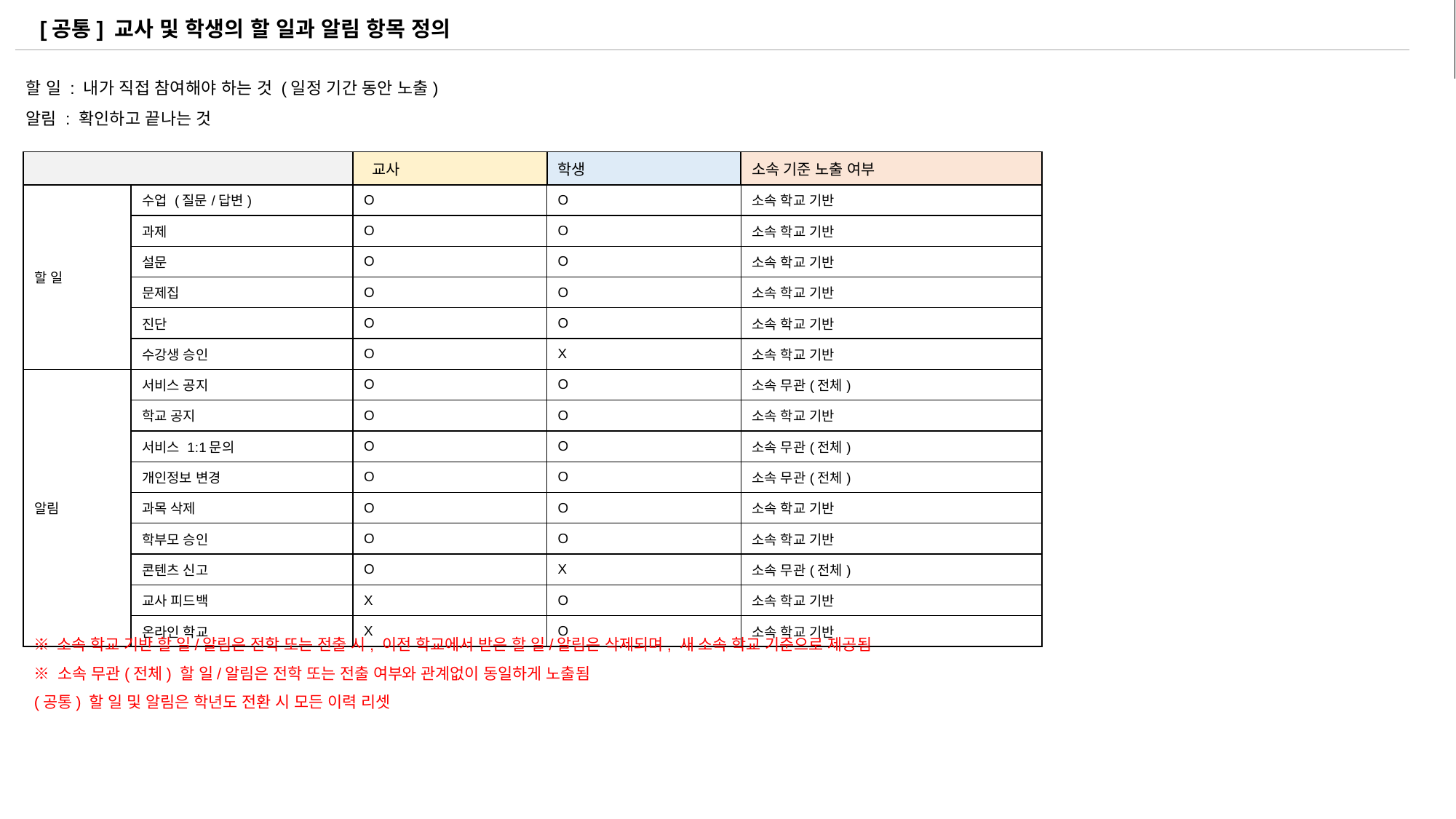

| Ver | Description |
| --- | --- |
| 2.0.1 | 알림 카테고리 ‘학부모 승인’ 추가 |
| 2.3.10 | 할 일/ 알림 항목별 노출 기준 정의 추가 |
[공통] 교사 및 학생의 할 일과 알림 항목 정의
할 일 : 내가 직접 참여해야 하는 것 (일정 기간 동안 노출)
알림 : 확인하고 끝나는 것
|  |  | 교사 | 학생 | 소속 기준 노출 여부 |
| --- | --- | --- | --- | --- |
| 할 일 | 수업 (질문/답변) | O | O | 소속 학교 기반 |
|  | 과제 | O | O | 소속 학교 기반 |
|  | 설문 | O | O | 소속 학교 기반 |
|  | 문제집 | O | O | 소속 학교 기반 |
|  | 진단 | O | O | 소속 학교 기반 |
|  | 수강생 승인 | O | X | 소속 학교 기반 |
| 알림 | 서비스 공지 | O | O | 소속 무관(전체) |
|  | 학교 공지 | O | O | 소속 학교 기반 |
|  | 서비스 1:1문의 | O | O | 소속 무관(전체) |
|  | 개인정보 변경 | O | O | 소속 무관(전체) |
|  | 과목 삭제 | O | O | 소속 학교 기반 |
|  | 학부모 승인 | O | O | 소속 학교 기반 |
|  | 콘텐츠 신고 | O | X | 소속 무관(전체) |
|  | 교사 피드백 | X | O | 소속 학교 기반 |
|  | 온라인 학교 | X | O | 소속 학교 기반 |
※ 소속 학교 기반 할 일/알림은 전학 또는 전출 시, 이전 학교에서 받은 할 일/알림은 삭제되며, 새 소속 학교 기준으로 제공됨
※ 소속 무관(전체) 할 일/알림은 전학 또는 전출 여부와 관계없이 동일하게 노출됨
(공통) 할 일 및 알림은 학년도 전환 시 모든 이력 리셋